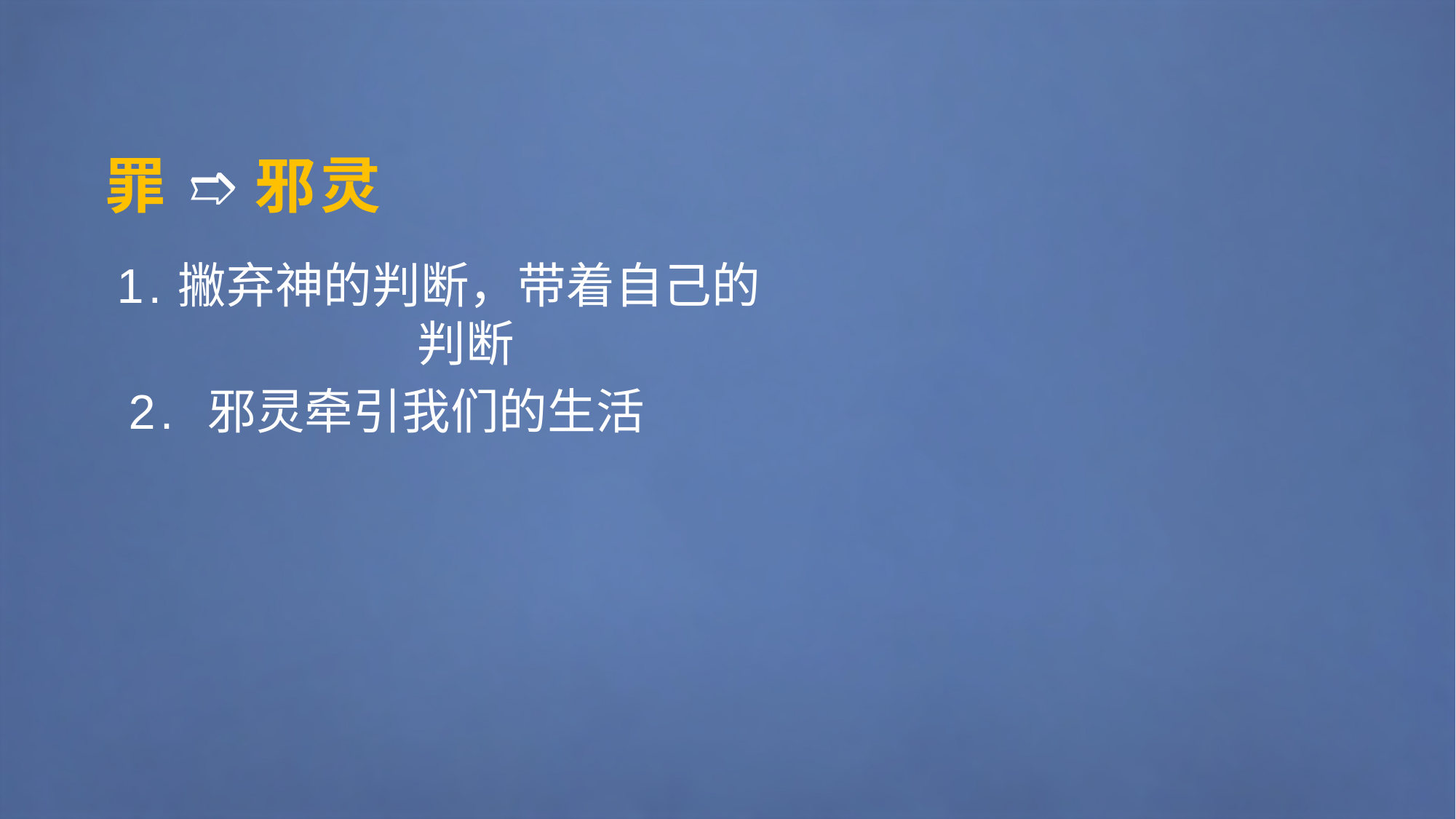

罪 ➱ 邪灵
1.撇弃神的判断，带着自己的      判断

2. 邪灵牵引我们的生活